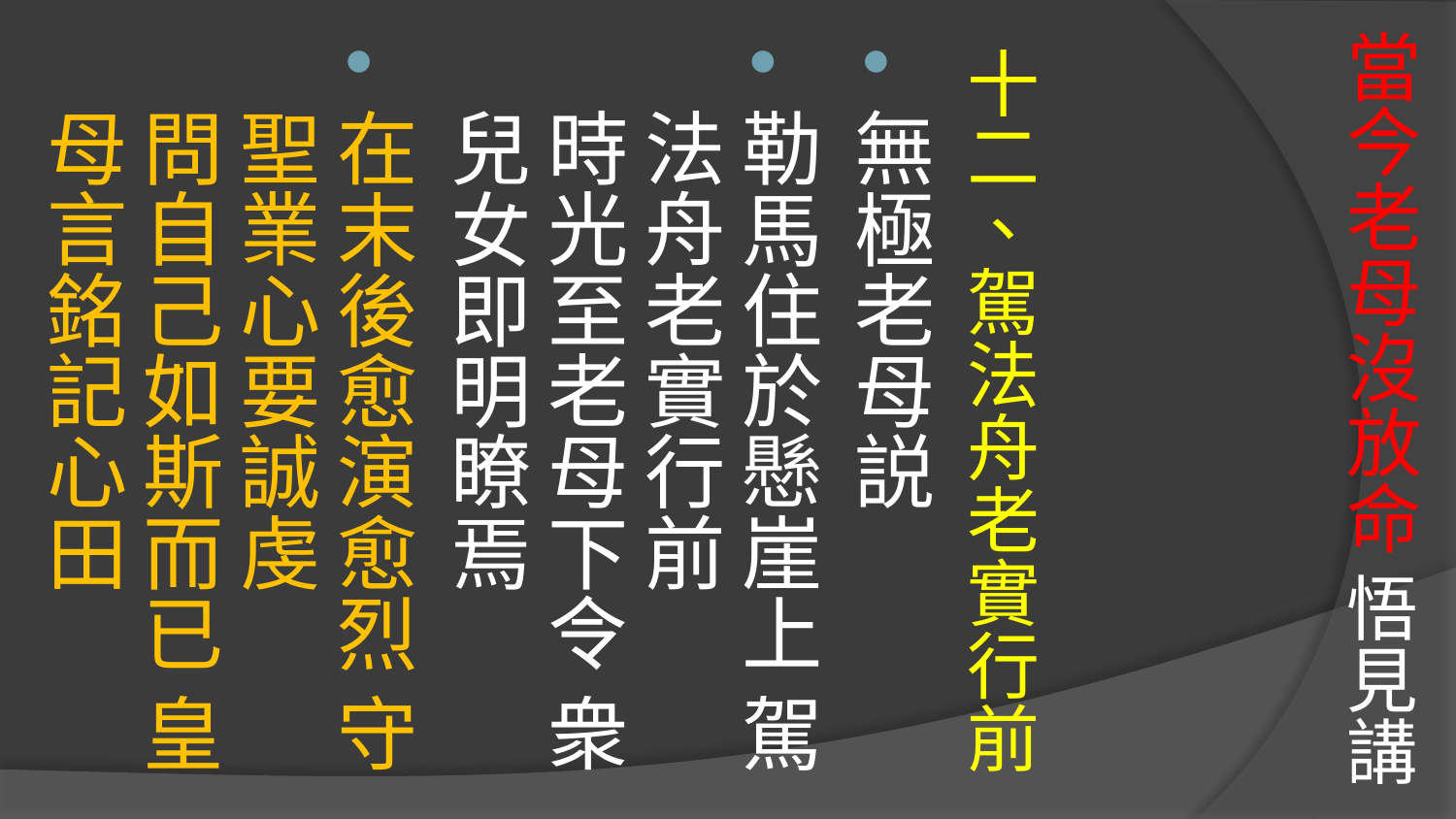

# 當今老母沒放命 悟見講
十二、駕法舟老實行前
無極老母説
勒馬住於懸崖上 駕法舟老實行前
時光至老母下令 衆兒女即明瞭焉
在末後愈演愈烈 守聖業心要誠虔
問自己如斯而已 皇母言銘記心田